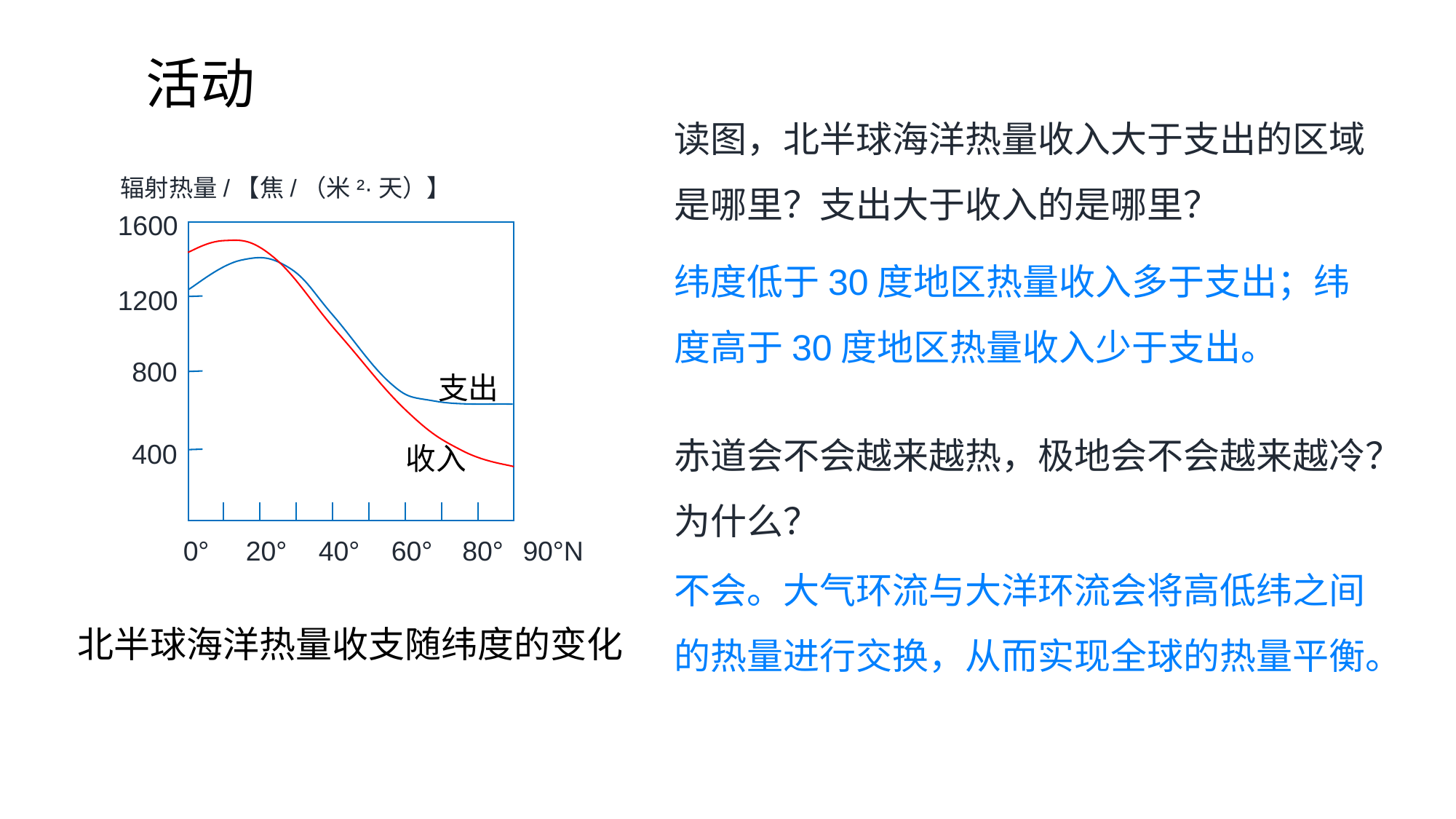

活动
读图，北半球海洋热量收入大于支出的区域是哪里？支出大于收入的是哪里？
辐射热量/【焦/（米²·天）】
1600

1200
800
400
0°
20°
40°
60°
80°
90°N
纬度低于30度地区热量收入多于支出；纬度高于30度地区热量收入少于支出。
支出
赤道会不会越来越热，极地会不会越来越冷？为什么？
收入
不会。大气环流与大洋环流会将高低纬之间的热量进行交换，从而实现全球的热量平衡。
北半球海洋热量收支随纬度的变化